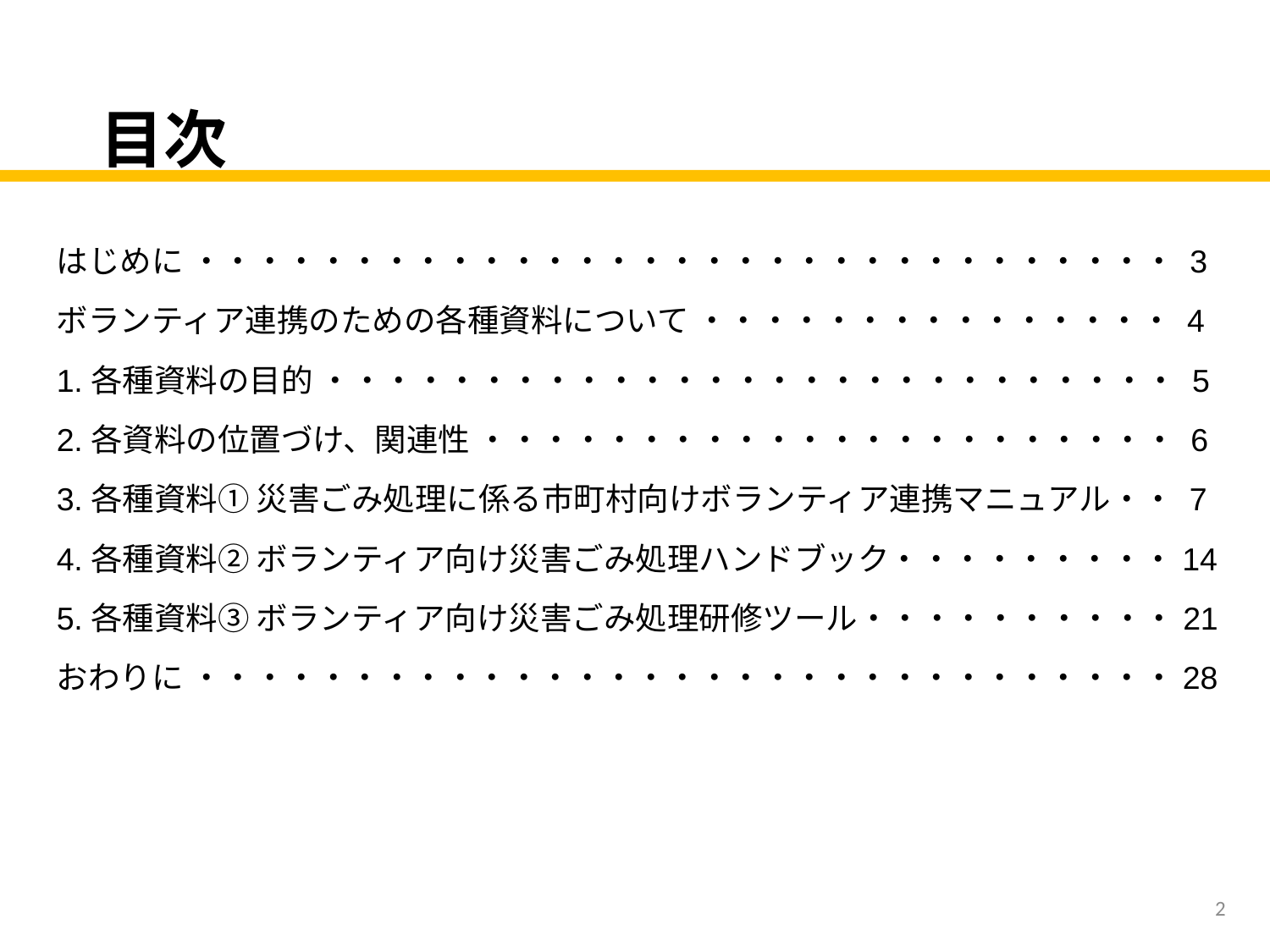

# 目次

はじめに ・・・・・・・・・・・・・・・・・・・・・・・・・・・・・・・ 3
ボランティア連携のための各種資料について ・・・・・・・・・・・・・・・ 4
1.各種資料の目的 ・・・・・・・・・・・・・・・・・・・・・・・・・・・ 5
2.各資料の位置づけ、関連性 ・・・・・・・・・・・・・・・・・・・・・・ 6
3.各種資料① 災害ごみ処理に係る市町村向けボランティア連携マニュアル・・ 7
4.各種資料② ボランティア向け災害ごみ処理ハンドブック・・・・・・・・・14
5.各種資料③ ボランティア向け災害ごみ処理研修ツール・・・・・・・・・・21
おわりに ・・・・・・・・・・・・・・・・・・・・・・・・・・・・・・・28
2